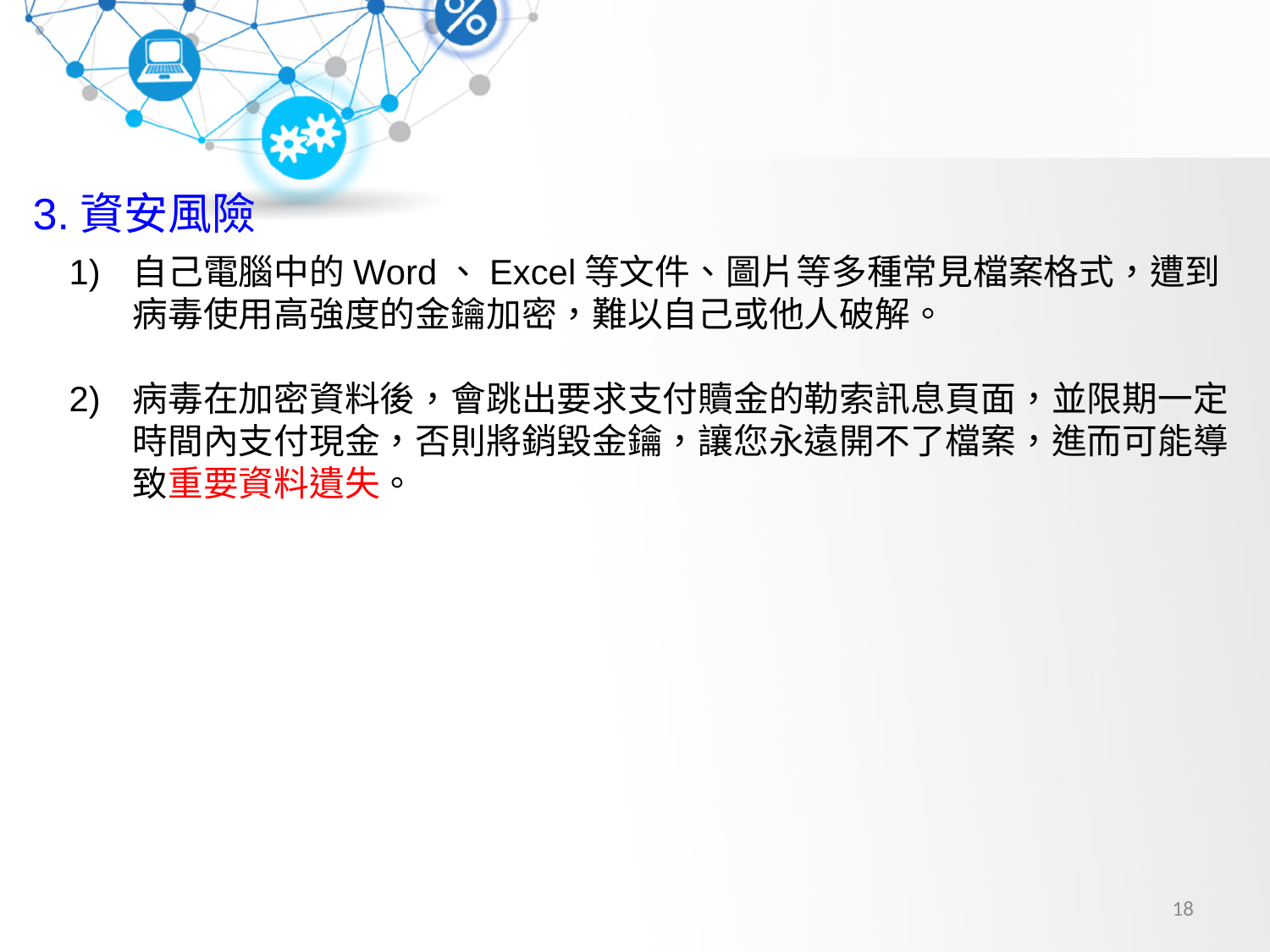

3.資安風險
自己電腦中的Word、Excel等文件、圖片等多種常見檔案格式，遭到病毒使用高強度的金鑰加密，難以自己或他人破解。

病毒在加密資料後，會跳出要求支付贖金的勒索訊息頁面，並限期一定時間內支付現金，否則將銷毀金鑰，讓您永遠開不了檔案，進而可能導致重要資料遺失。

18